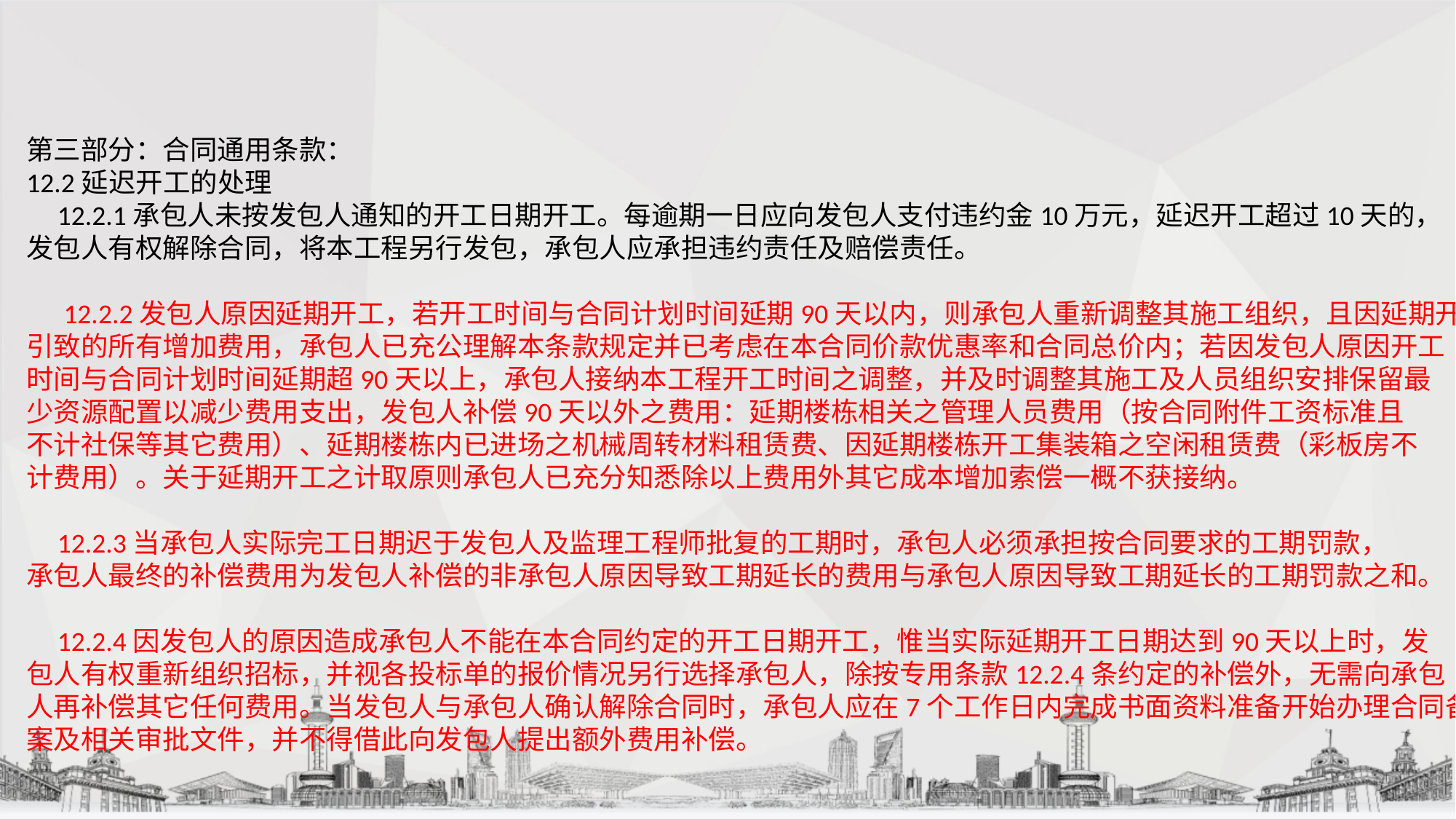

第三部分：合同通用条款：
12.2延迟开工的处理
     12.2.1承包人未按发包人通知的开工日期开工。每逾期一日应向发包人支付违约金10万元，延迟开工超过10天的，
发包人有权解除合同，将本工程另行发包，承包人应承担违约责任及赔偿责任。

      12.2.2发包人原因延期开工，若开工时间与合同计划时间延期90天以内，则承包人重新调整其施工组织，且因延期开工
引致的所有增加费用，承包人已充公理解本条款规定并已考虑在本合同价款优惠率和合同总价内；若因发包人原因开工
时间与合同计划时间延期超90天以上，承包人接纳本工程开工时间之调整，并及时调整其施工及人员组织安排保留最
少资源配置以减少费用支出，发包人补偿90天以外之费用：延期楼栋相关之管理人员费用（按合同附件工资标准且
不计社保等其它费用）、延期楼栋内已进场之机械周转材料租赁费、因延期楼栋开工集装箱之空闲租赁费（彩板房不
计费用）。关于延期开工之计取原则承包人已充分知悉除以上费用外其它成本增加索偿一概不获接纳。

     12.2.3当承包人实际完工日期迟于发包人及监理工程师批复的工期时，承包人必须承担按合同要求的工期罚款，
承包人最终的补偿费用为发包人补偿的非承包人原因导致工期延长的费用与承包人原因导致工期延长的工期罚款之和。

     12.2.4因发包人的原因造成承包人不能在本合同约定的开工日期开工，惟当实际延期开工日期达到90天以上时，发
包人有权重新组织招标，并视各投标单的报价情况另行选择承包人，除按专用条款12.2.4条约定的补偿外，无需向承包
人再补偿其它任何费用。当发包人与承包人确认解除合同时，承包人应在7个工作日内完成书面资料准备开始办理合同备
案及相关审批文件，并不得借此向发包人提出额外费用补偿。